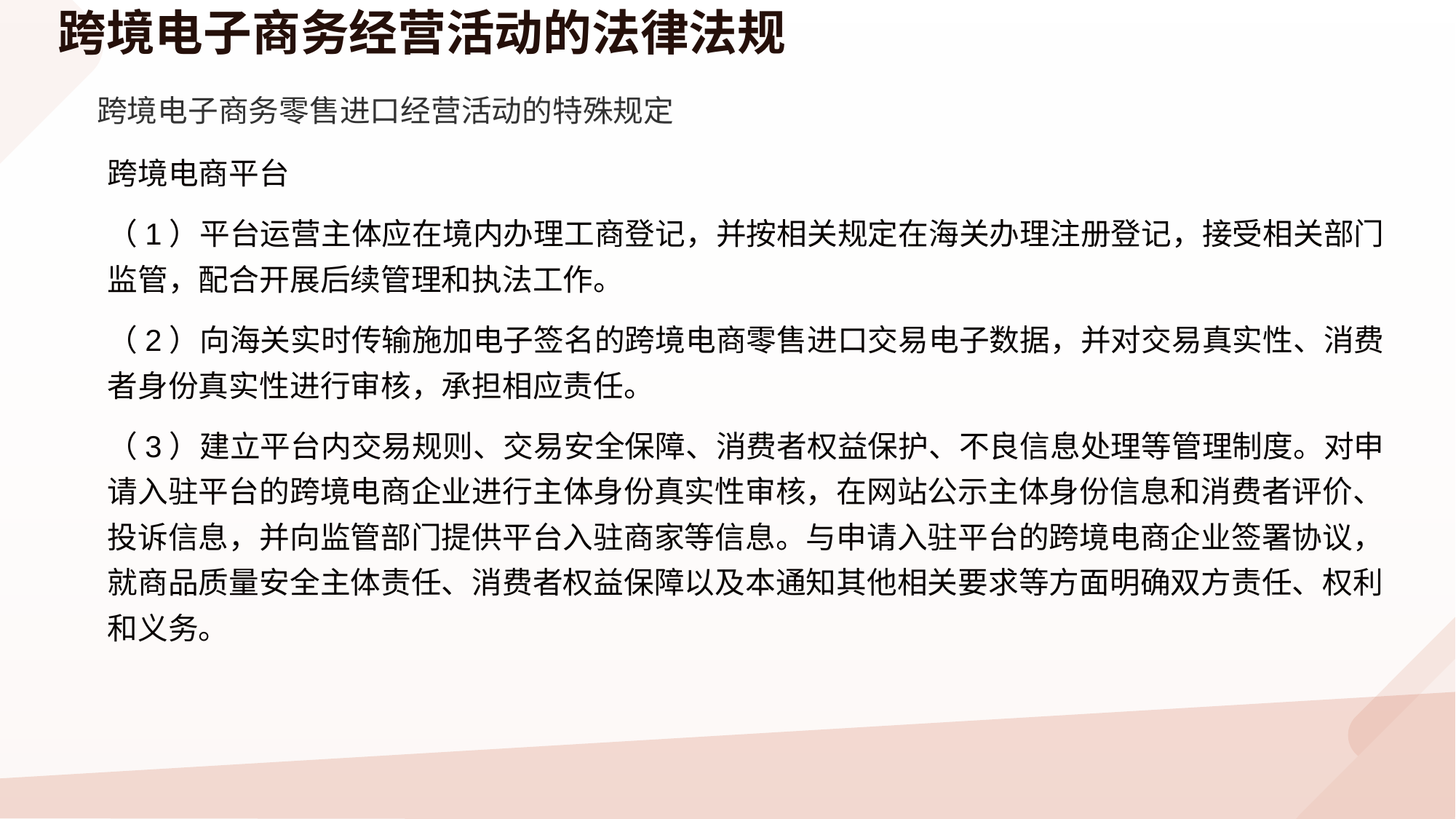

# 跨境电子商务经营活动的法律法规
跨境电子商务零售进口经营活动的特殊规定
跨境电商平台
（1）平台运营主体应在境内办理工商登记，并按相关规定在海关办理注册登记，接受相关部门监管，配合开展后续管理和执法工作。
（2）向海关实时传输施加电子签名的跨境电商零售进口交易电子数据，并对交易真实性、消费者身份真实性进行审核，承担相应责任。
（3）建立平台内交易规则、交易安全保障、消费者权益保护、不良信息处理等管理制度。对申请入驻平台的跨境电商企业进行主体身份真实性审核，在网站公示主体身份信息和消费者评价、投诉信息，并向监管部门提供平台入驻商家等信息。与申请入驻平台的跨境电商企业签署协议，就商品质量安全主体责任、消费者权益保障以及本通知其他相关要求等方面明确双方责任、权利和义务。